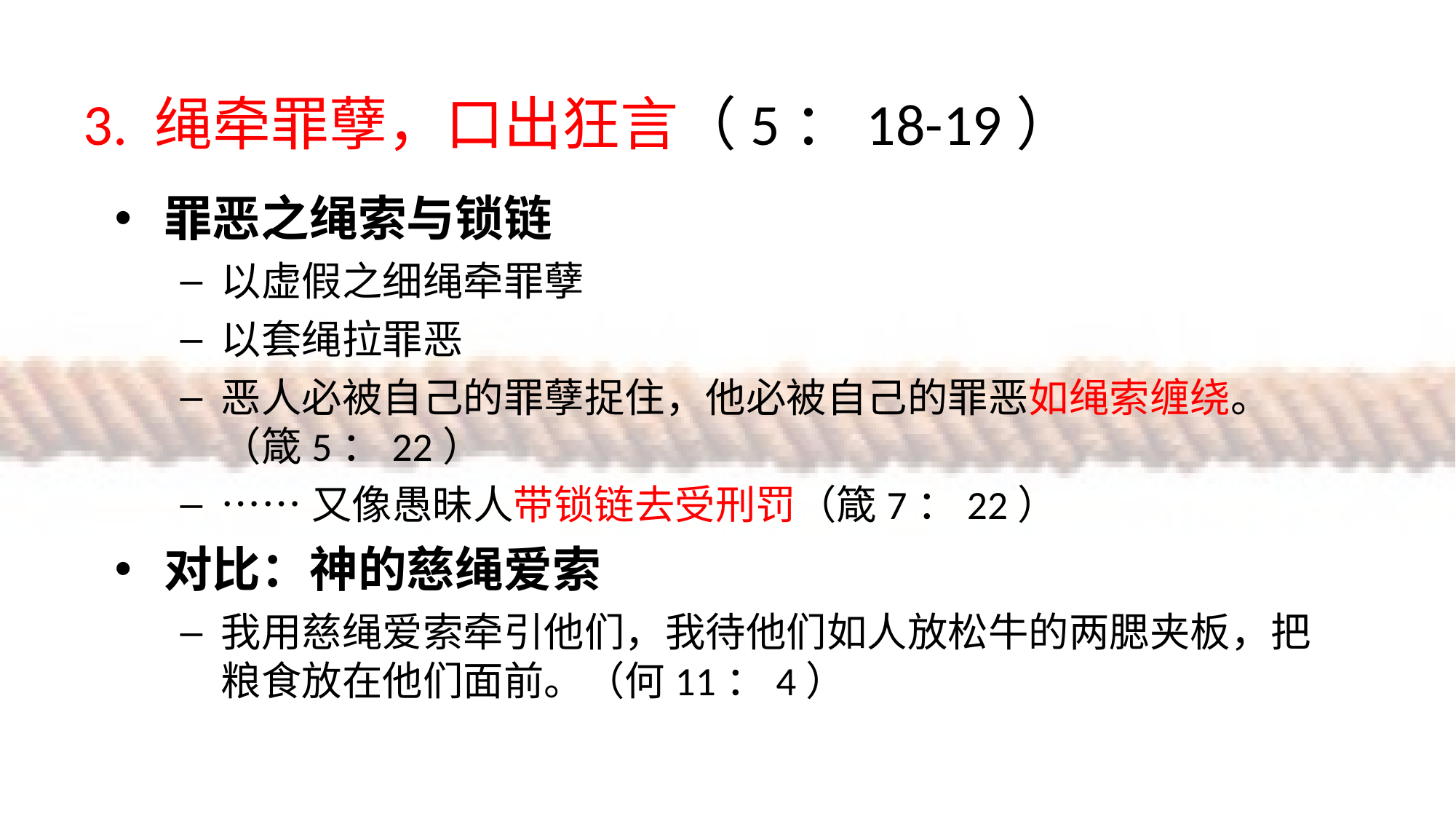

# 3. 绳牵罪孽，口出狂言（5：18-19）
罪恶之绳索与锁链
以虚假之细绳牵罪孽
以套绳拉罪恶
恶人必被自己的罪孽捉住，他必被自己的罪恶如绳索缠绕。（箴5：22）
……又像愚昧人带锁链去受刑罚（箴7：22）
对比：神的慈绳爱索
我用慈绳爱索牵引他们，我待他们如人放松牛的两腮夹板，把粮食放在他们面前。（何11：4）